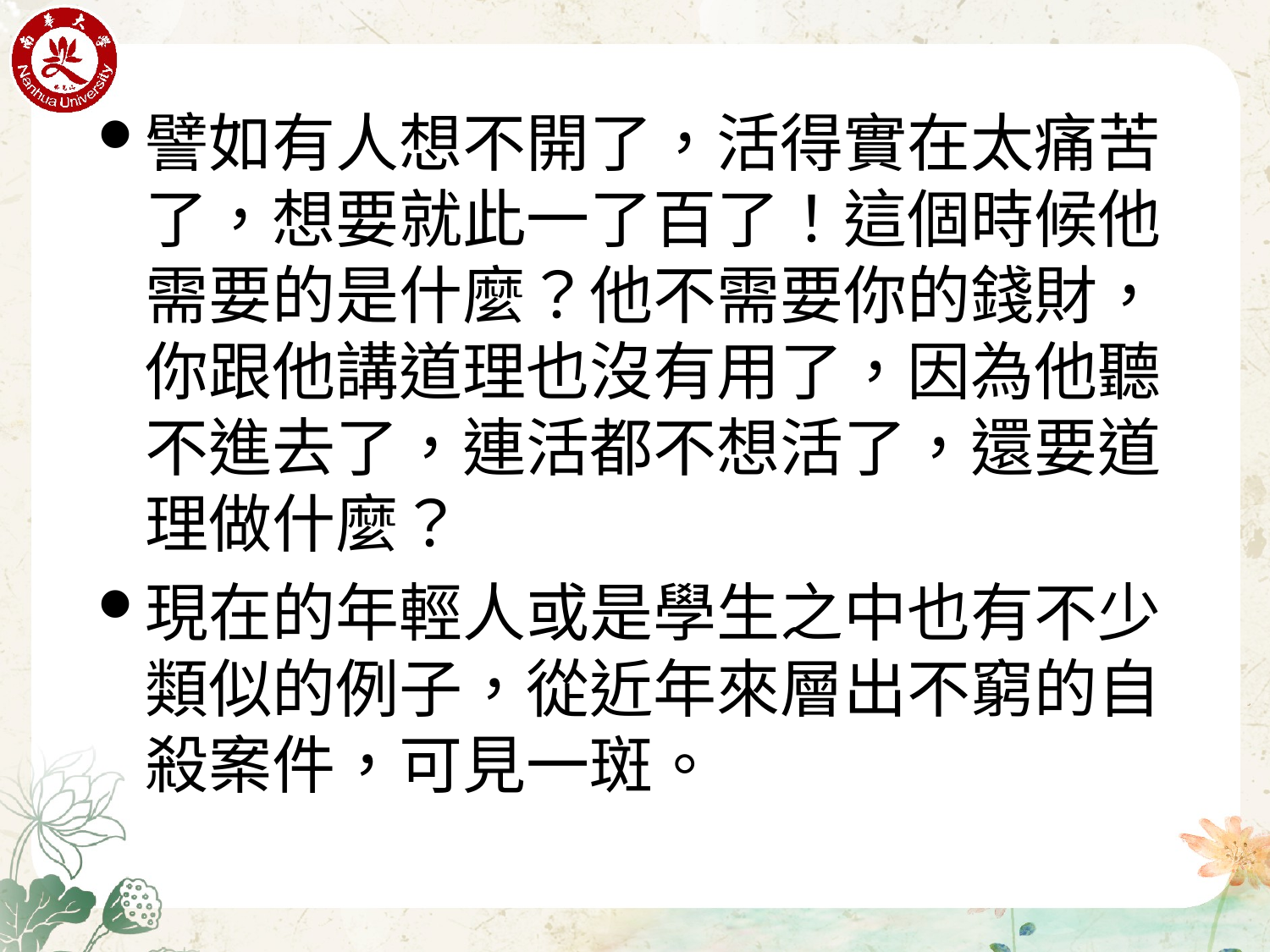

譬如有人想不開了，活得實在太痛苦了，想要就此一了百了！這個時候他需要的是什麼？他不需要你的錢財，你跟他講道理也沒有用了，因為他聽不進去了，連活都不想活了，還要道理做什麼？
現在的年輕人或是學生之中也有不少類似的例子，從近年來層出不窮的自殺案件，可見一斑。